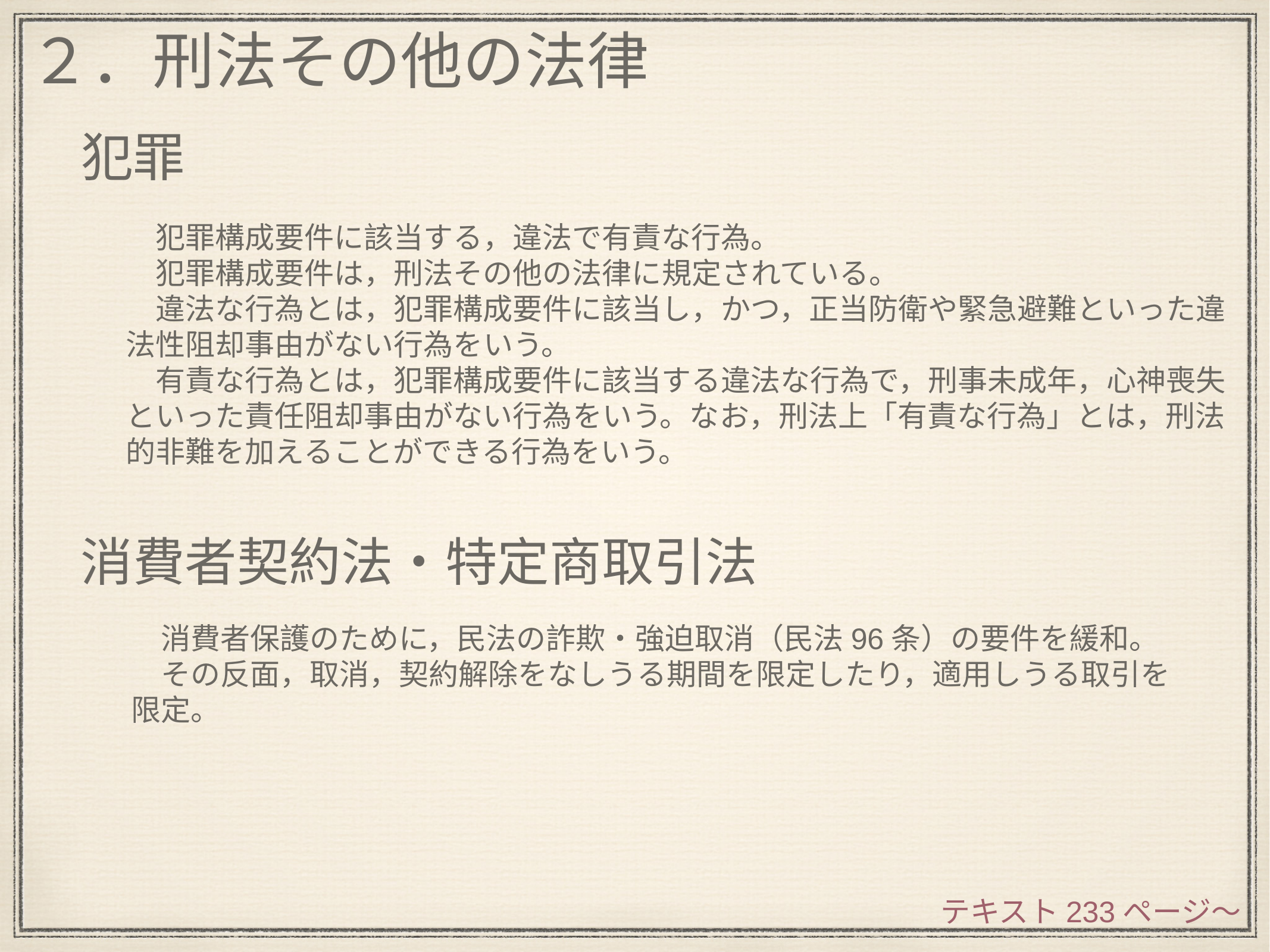

２．刑法その他の法律
犯罪
　犯罪構成要件に該当する，違法で有責な行為。
　犯罪構成要件は，刑法その他の法律に規定されている。
　違法な行為とは，犯罪構成要件に該当し，かつ，正当防衛や緊急避難といった違法性阻却事由がない行為をいう。
　有責な行為とは，犯罪構成要件に該当する違法な行為で，刑事未成年，心神喪失といった責任阻却事由がない行為をいう。なお，刑法上「有責な行為」とは，刑法的非難を加えることができる行為をいう。
消費者契約法・特定商取引法
　消費者保護のために，民法の詐欺・強迫取消（民法96条）の要件を緩和。
　その反面，取消，契約解除をなしうる期間を限定したり，適用しうる取引を限定。
テキスト233ページ〜